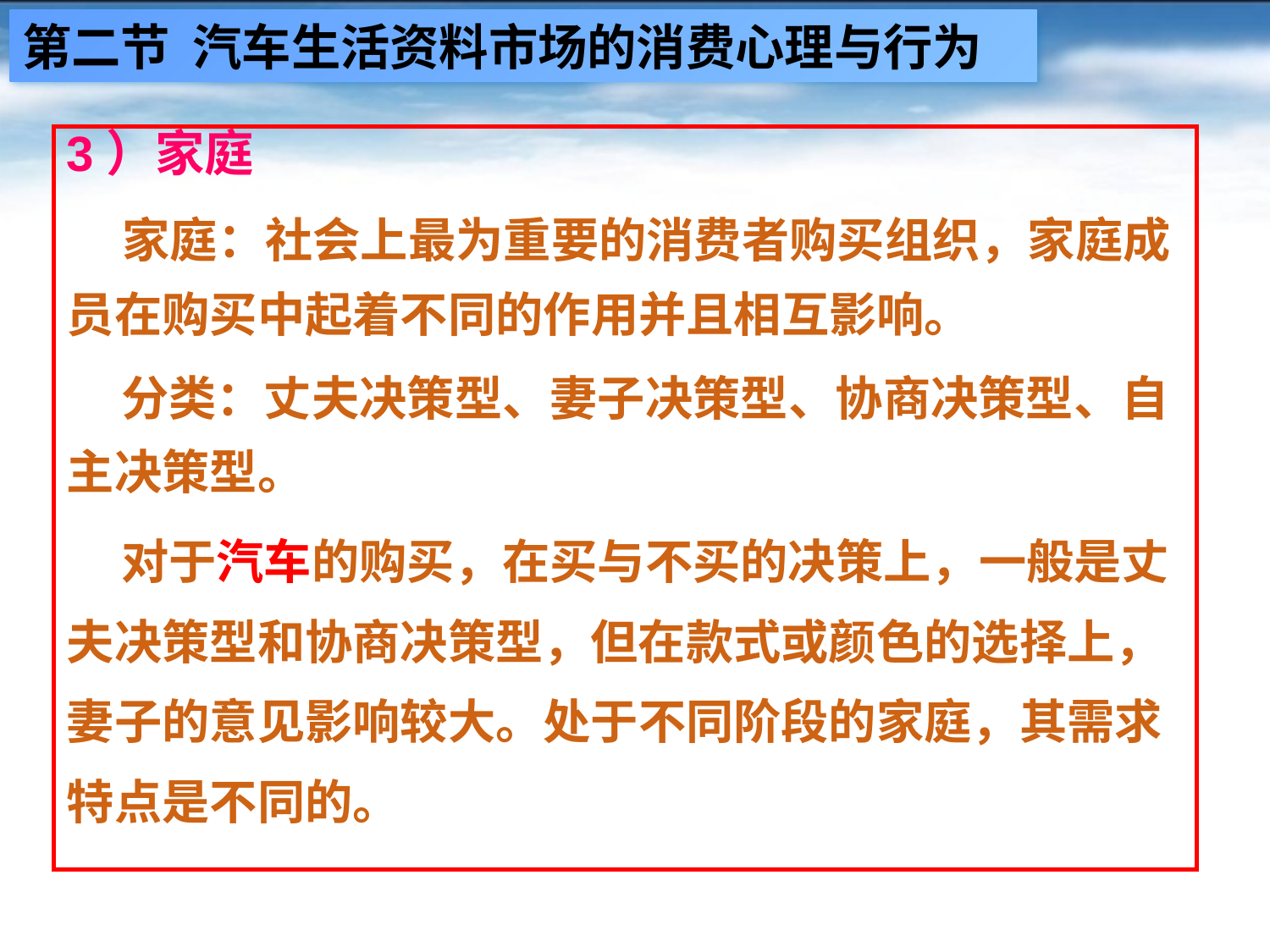

第二节  汽车生活资料市场的消费心理与行为
3）家庭
    家庭：社会上最为重要的消费者购买组织，家庭成员在购买中起着不同的作用并且相互影响。
    分类：丈夫决策型、妻子决策型、协商决策型、自主决策型。
    对于汽车的购买，在买与不买的决策上，一般是丈夫决策型和协商决策型，但在款式或颜色的选择上，妻子的意见影响较大。处于不同阶段的家庭，其需求特点是不同的。